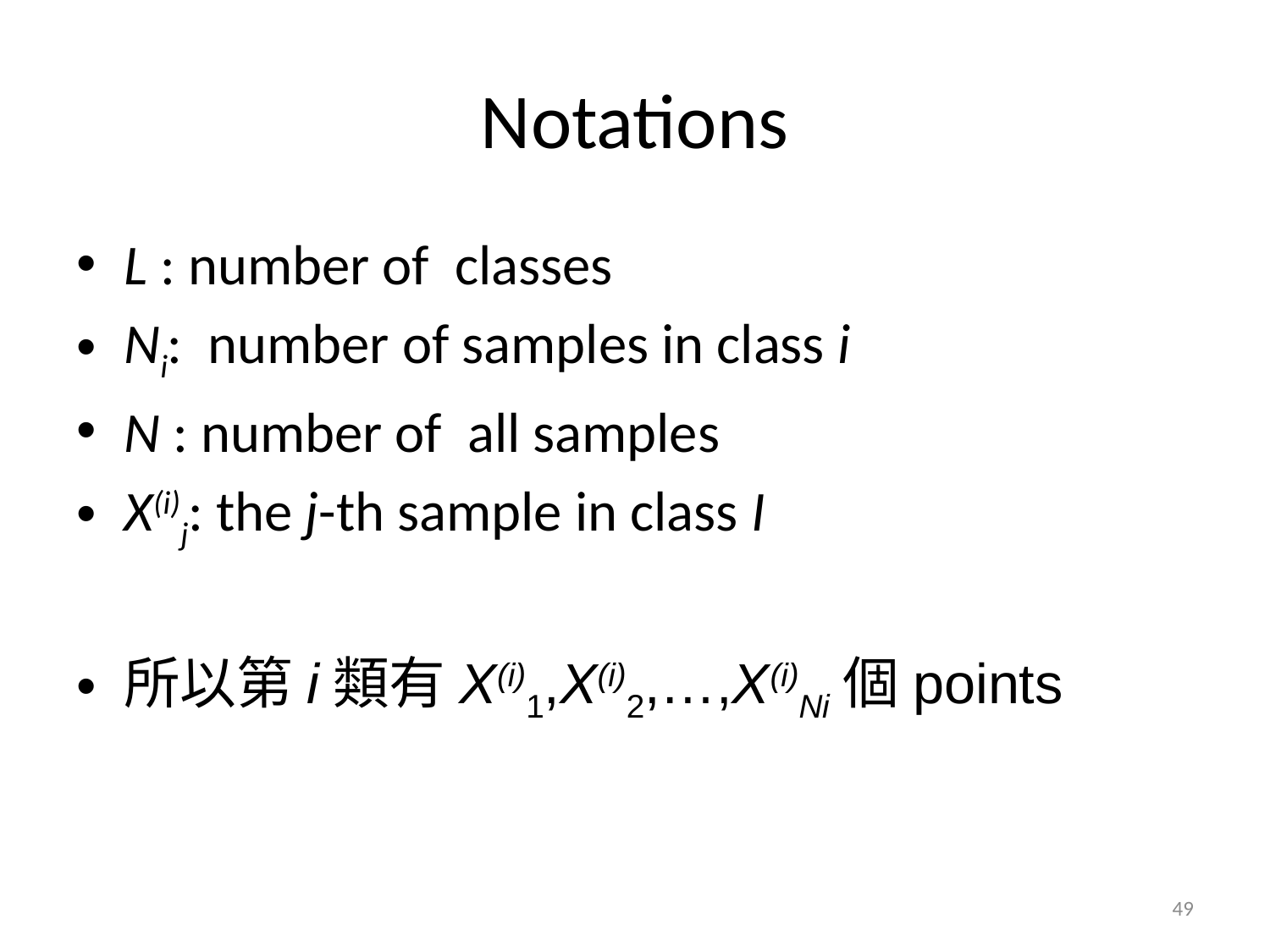

# Notations
L : number of  classes
Ni:  number of samples in class i
N : number of  all samples
X(i)j: the j-th sample in class I

所以第i類有X(i)1,X(i)2,…,X(i)Ni個points

49